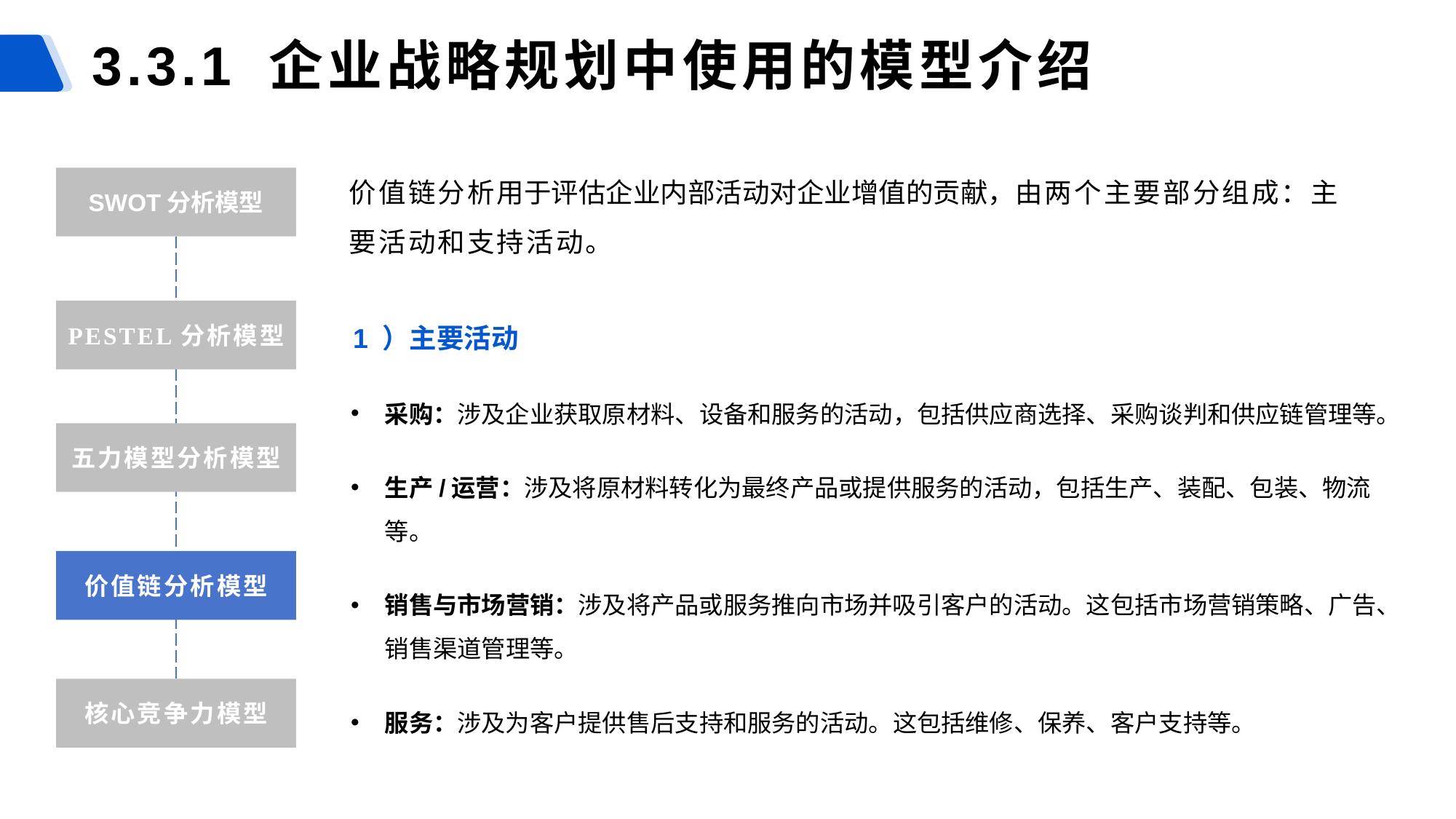

3.3.1 企业战略规划中使用的模型介绍
价值链分析用于评估企业内部活动对企业增值的贡献，由两个主要部分组成：主要活动和支持活动。
SWOT分析模型
1 ）主要活动
PESTEL分析模型
采购：涉及企业获取原材料、设备和服务的活动，包括供应商选择、采购谈判和供应链管理等。
生产/运营：涉及将原材料转化为最终产品或提供服务的活动，包括生产、装配、包装、物流等。
销售与市场营销：涉及将产品或服务推向市场并吸引客户的活动。这包括市场营销策略、广告、销售渠道管理等。
服务：涉及为客户提供售后支持和服务的活动。这包括维修、保养、客户支持等。
五力模型分析模型
价值链分析模型
核心竞争力模型